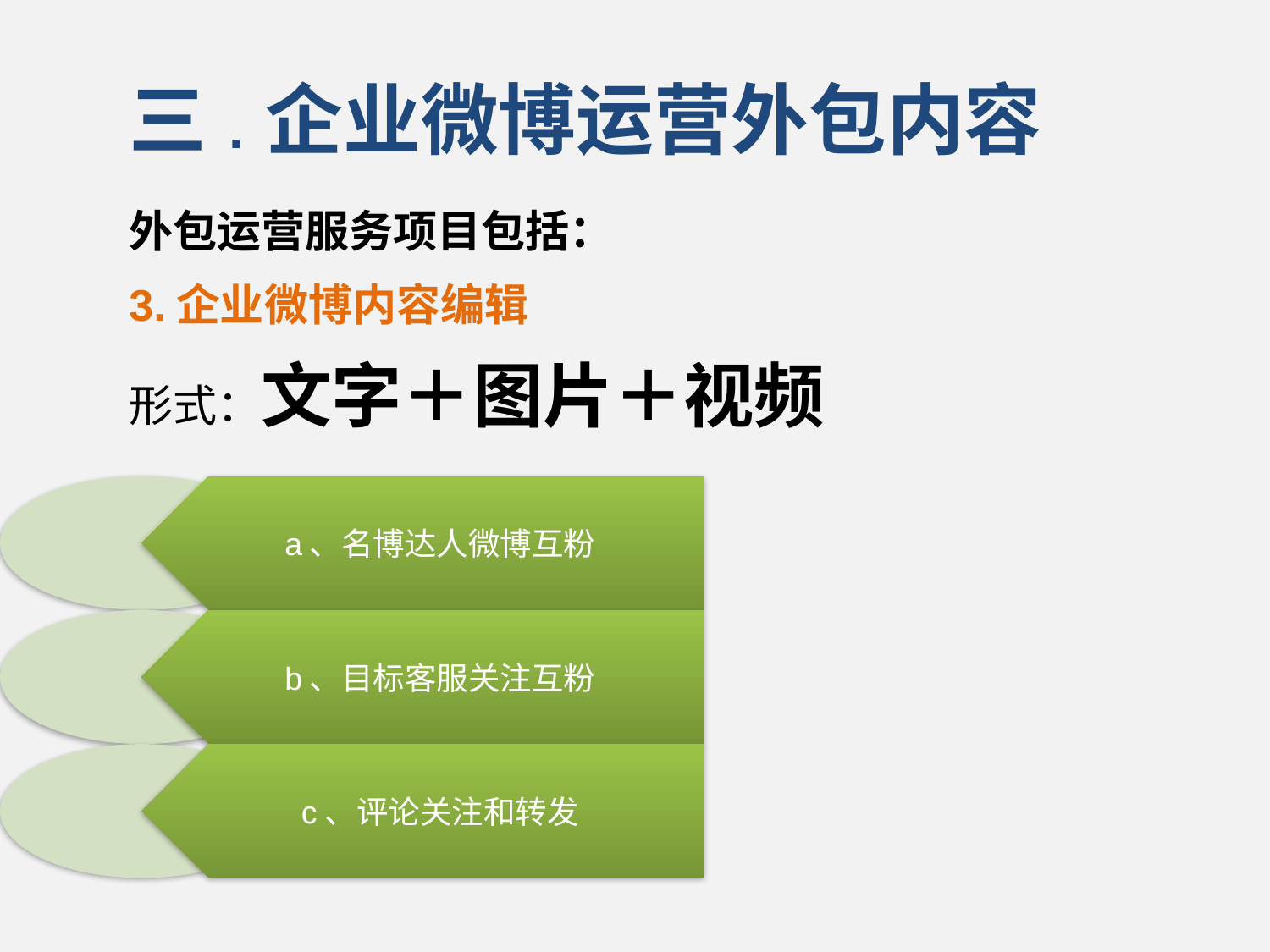

# 三.企业微博运营外包内容
外包运营服务项目包括：
3.企业微博内容编辑
形式：文字＋图片＋视频
a、名博达人微博互粉
b、目标客服关注互粉
c、评论关注和转发